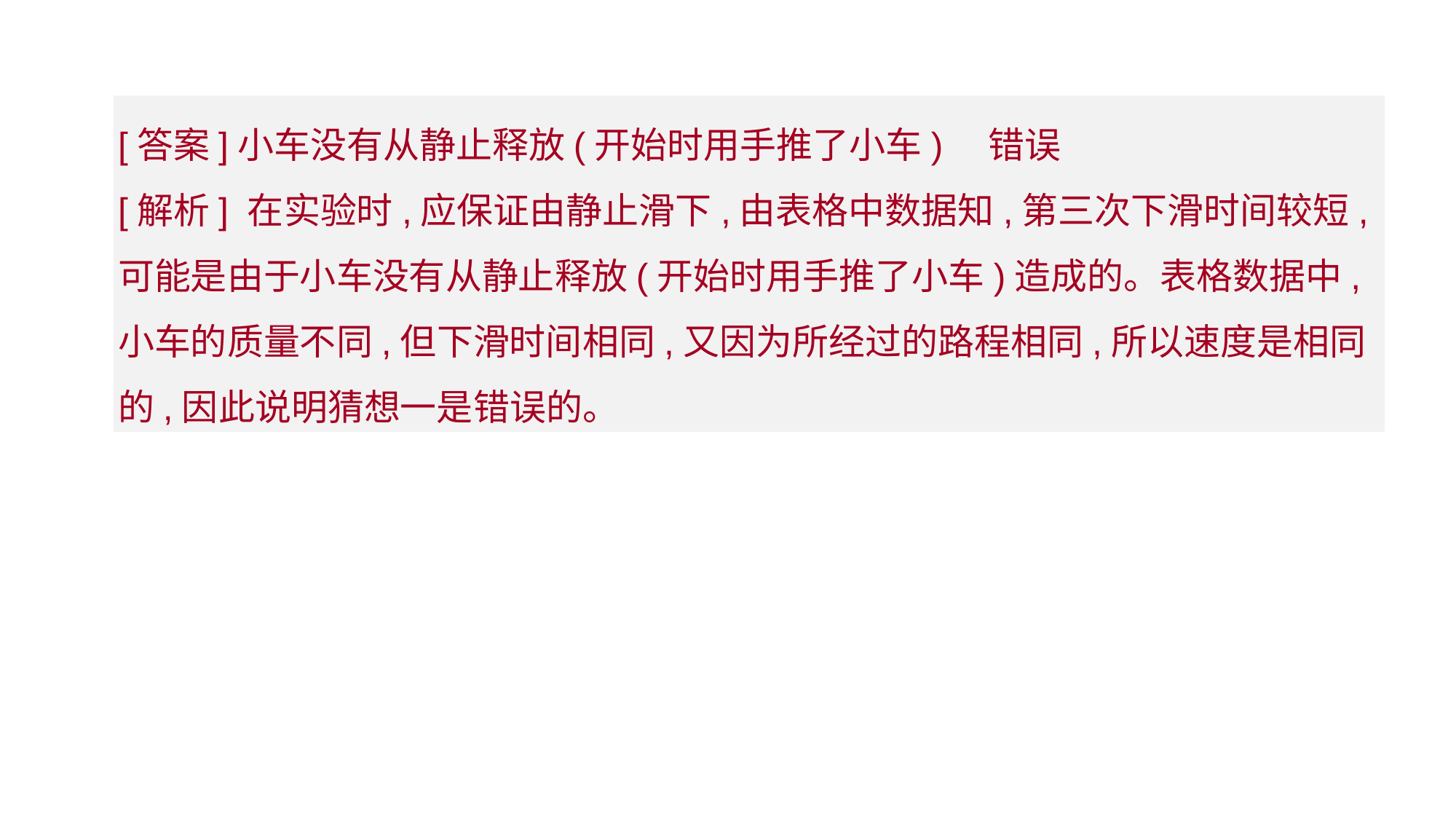

[答案]小车没有从静止释放(开始时用手推了小车)　错误
[解析] 在实验时,应保证由静止滑下,由表格中数据知,第三次下滑时间较短,可能是由于小车没有从静止释放(开始时用手推了小车)造成的。表格数据中,小车的质量不同,但下滑时间相同,又因为所经过的路程相同,所以速度是相同的,因此说明猜想一是错误的。